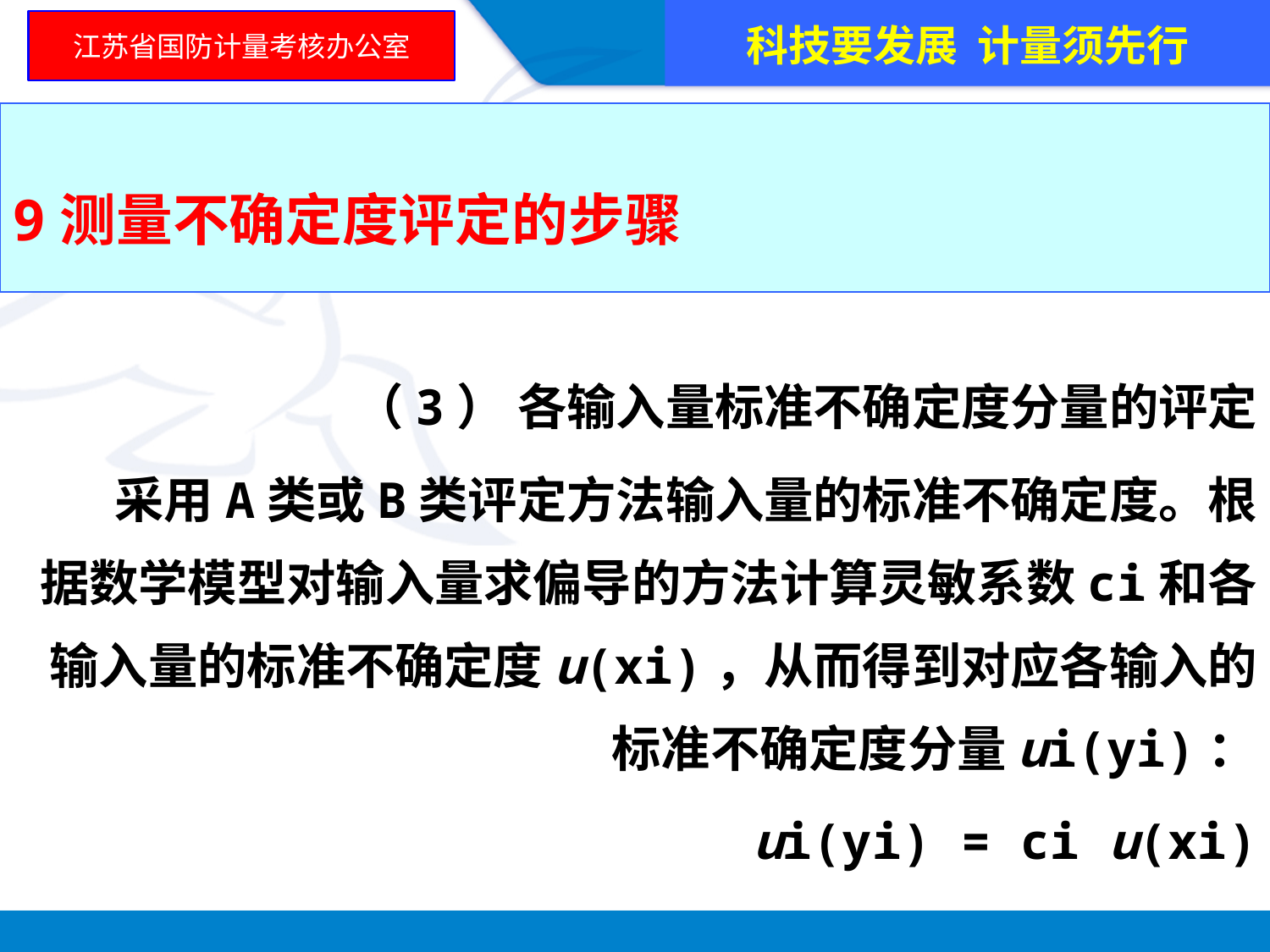

科技要发展  计量须先行
江苏省国防计量考核办公室
9测量不确定度评定的步骤

 （3） 各输入量标准不确定度分量的评定
    采用A类或B类评定方法输入量的标准不确定度。根据数学模型对输入量求偏导的方法计算灵敏系数ci和各输入量的标准不确定度u(xi)，从而得到对应各输入的标准不确定度分量ui(yi)：
                 ui(yi) = ci u(xi)